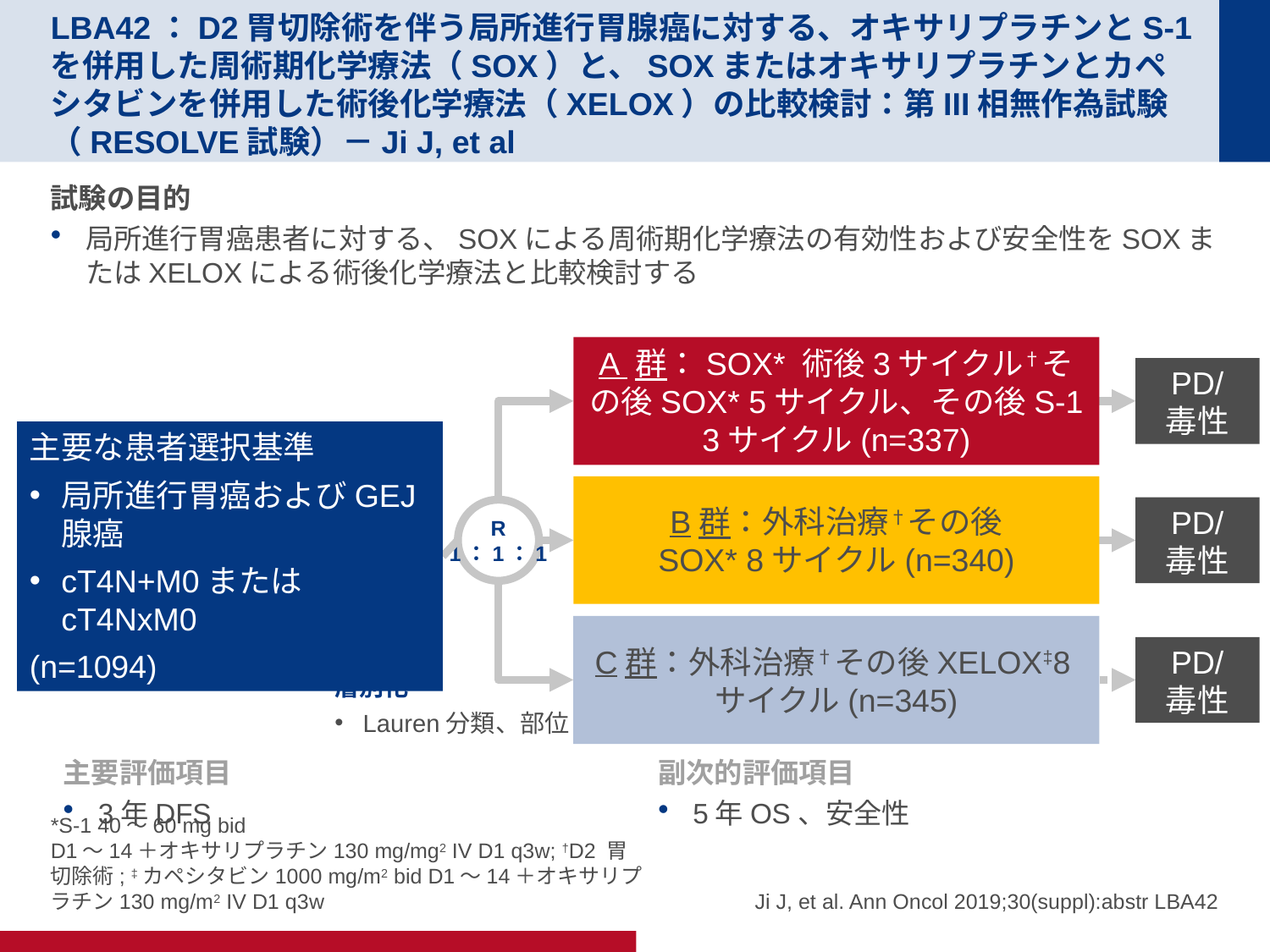

# LBA42：D2胃切除術を伴う局所進行胃腺癌に対する、オキサリプラチンとS-1を併用した周術期化学療法（SOX）と、SOXまたはオキサリプラチンとカペシタビンを併用した術後化学療法（XELOX）の比較検討：第III相無作為試験（RESOLVE試験）－Ji J, et al
試験の目的
局所進行胃癌患者に対する、SOXによる周術期化学療法の有効性および安全性をSOXまたはXELOXによる術後化学療法と比較検討する
A 群：SOX* 術後3サイクル†その後SOX* 5サイクル、その後S-1 3サイクル(n=337)
PD/
毒性
主要な患者選択基準
局所進行胃癌およびGEJ腺癌
cT4N+M0またはcT4NxM0
(n=1094)
B群：外科治療†その後
SOX* 8サイクル(n=340)
PD/
毒性
R
1：1：1
C群：外科治療†その後XELOX‡8サイクル(n=345)
PD/
毒性
層別化
Lauren分類、部位
主要評価項目
3年DFS
副次的評価項目
5年OS、安全性
*S-1 40～60 mg bid D1～14＋オキサリプラチン130 mg/mg2 IV D1 q3w; †D2 胃切除術; ‡カペシタビン1000 mg/m2 bid D1～14＋オキサリプラチン130 mg/m2 IV D1 q3w
Ji J, et al. Ann Oncol 2019;30(suppl):abstr LBA42